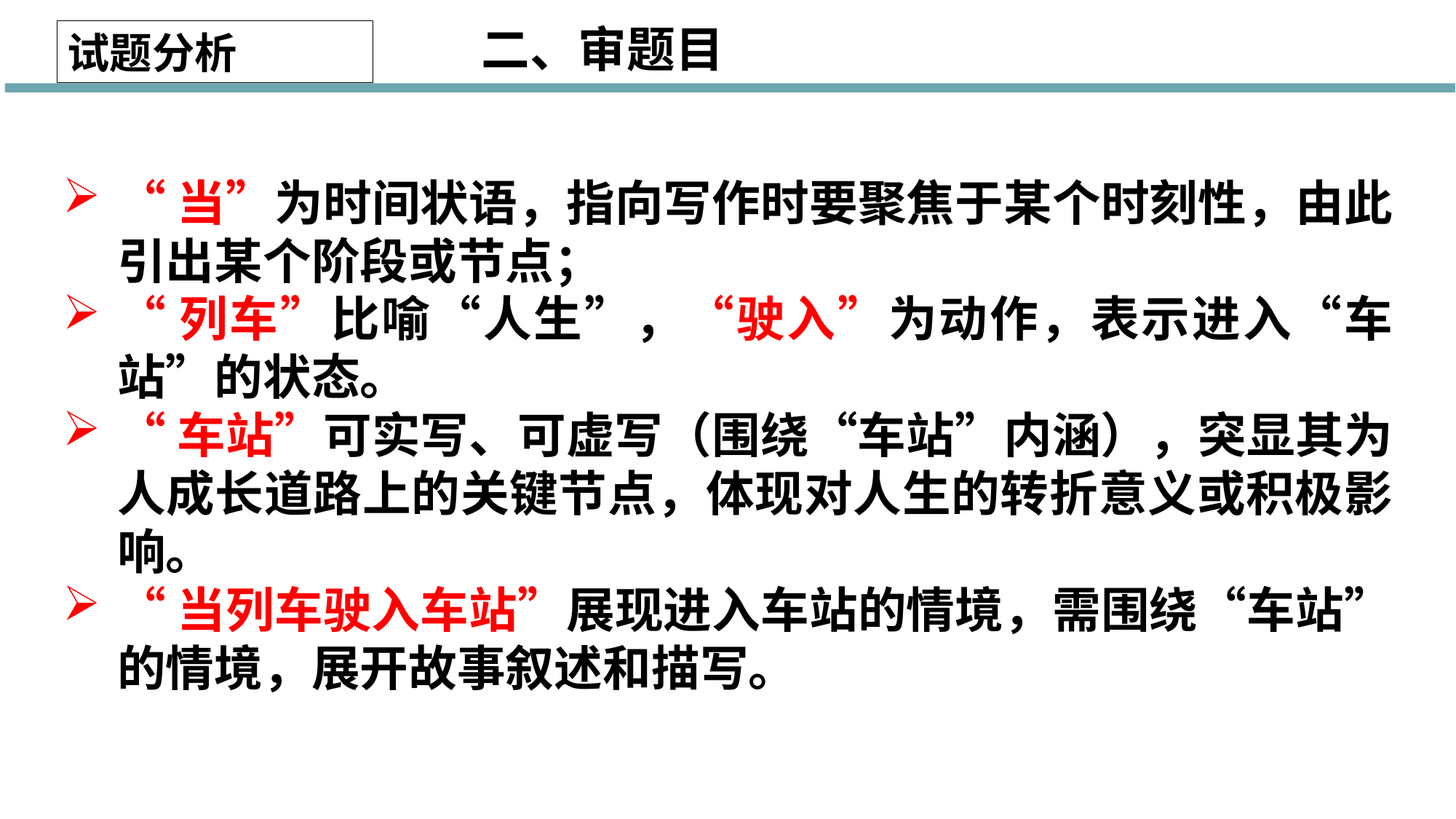

二、审题目

试题分析

“当”为时间状语，指向写作时要聚焦于某个时刻性，由此引出某个阶段或节点；
“列车”比喻“人生”，“驶入”为动作，表示进入“车站”的状态。
“车站”可实写、可虚写（围绕“车站”内涵），突显其为人成长道路上的关键节点，体现对人生的转折意义或积极影响。
“当列车驶入车站”展现进入车站的情境，需围绕“车站”的情境，展开故事叙述和描写。